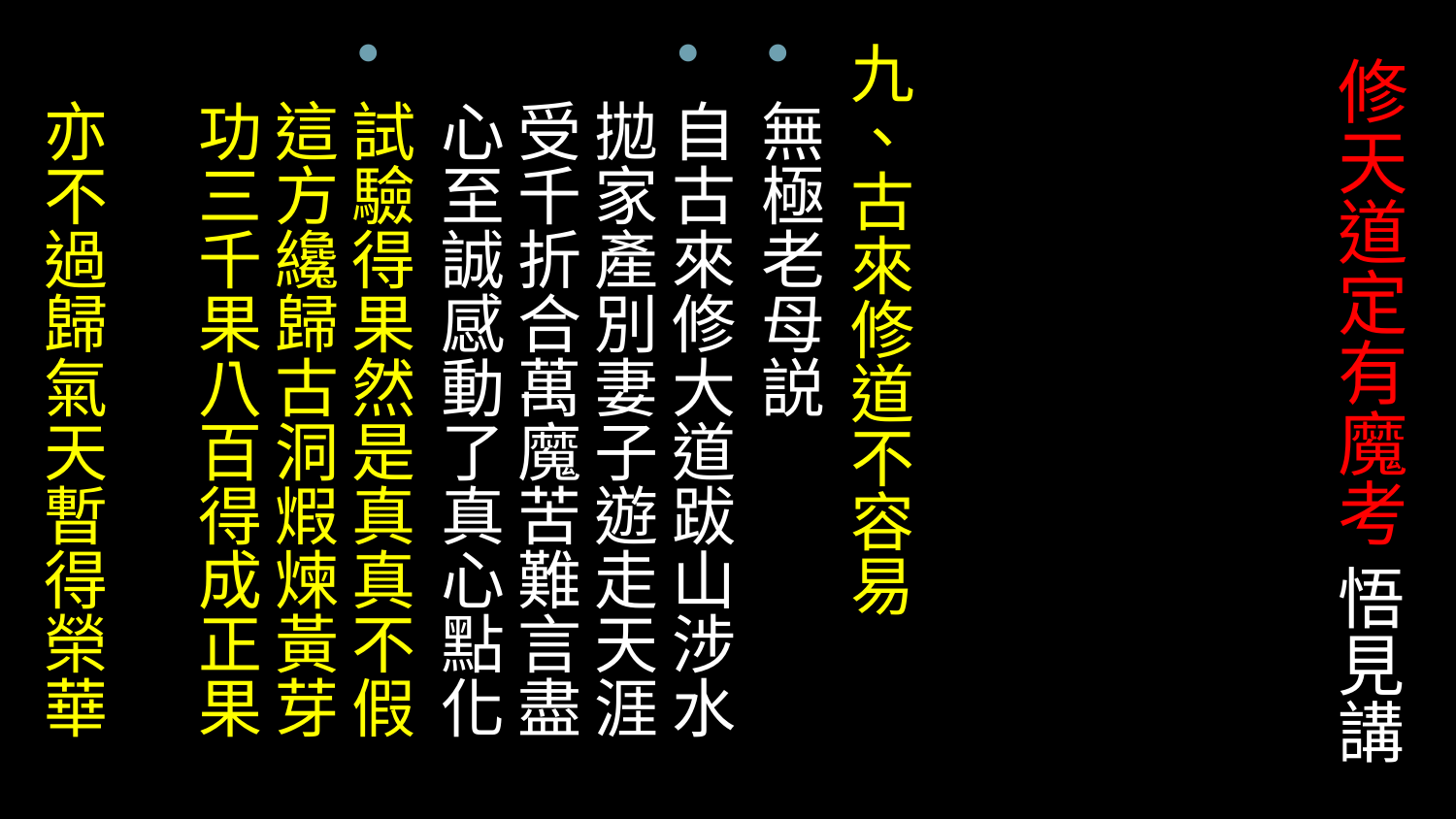

九、古來修道不容易
無極老母説
自古來修大道跋山涉水
拋家產別妻子遊走天涯
受千折合萬魔苦難言盡
心至誠感動了真心點化
試驗得果然是真真不假
這方纔歸古洞煆煉黃芽
功三千果八百得成正果 　
亦不過歸氣天暫得榮華
# 修天道定有魔考 悟見講